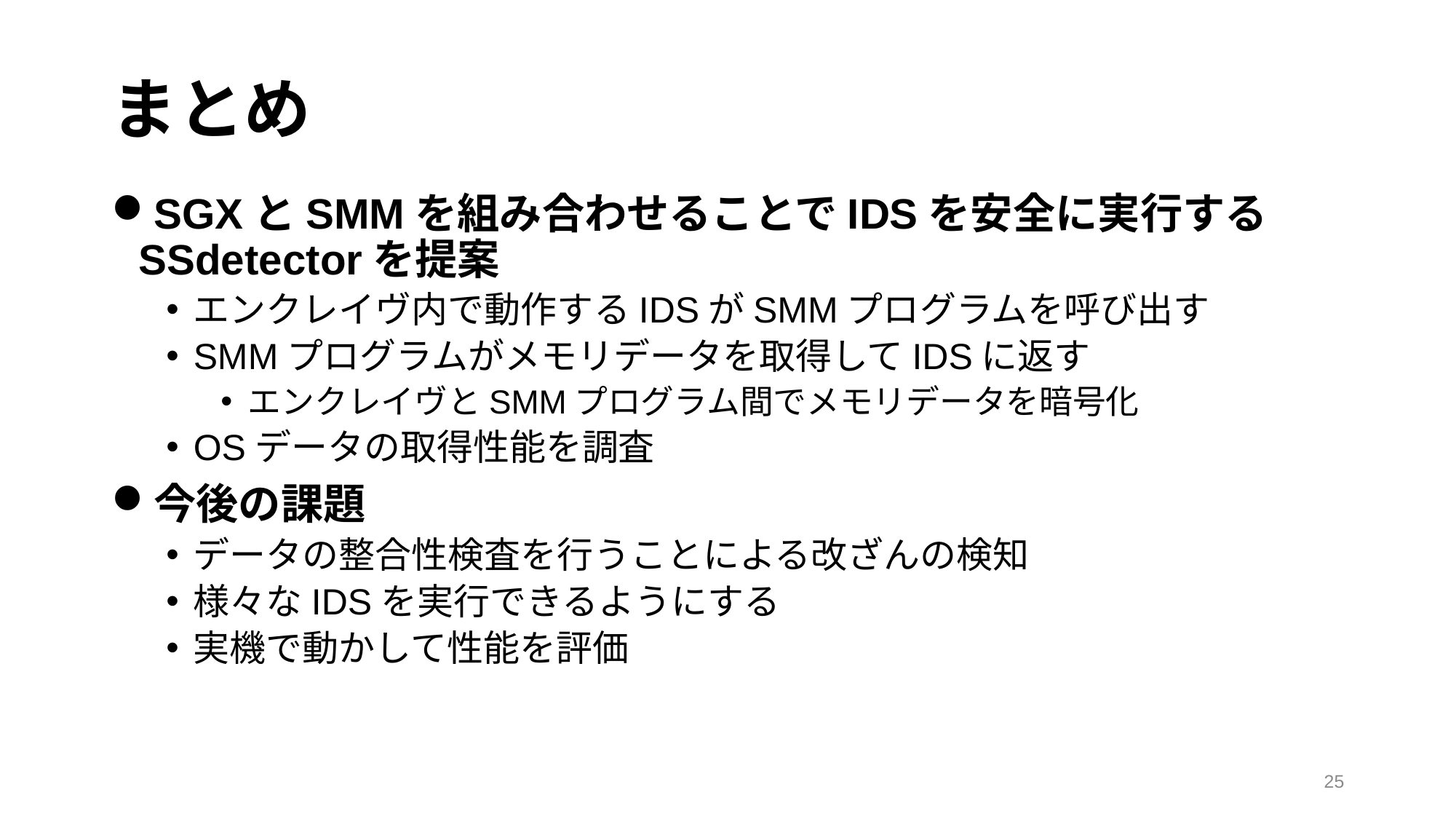

# まとめ
SGXとSMMを組み合わせることでIDSを安全に実行するSSdetectorを提案
エンクレイヴ内で動作するIDSがSMMプログラムを呼び出す
SMMプログラムがメモリデータを取得してIDSに返す
エンクレイヴとSMMプログラム間でメモリデータを暗号化
OSデータの取得性能を調査
今後の課題
データの整合性検査を行うことによる改ざんの検知
様々なIDSを実行できるようにする
実機で動かして性能を評価

25